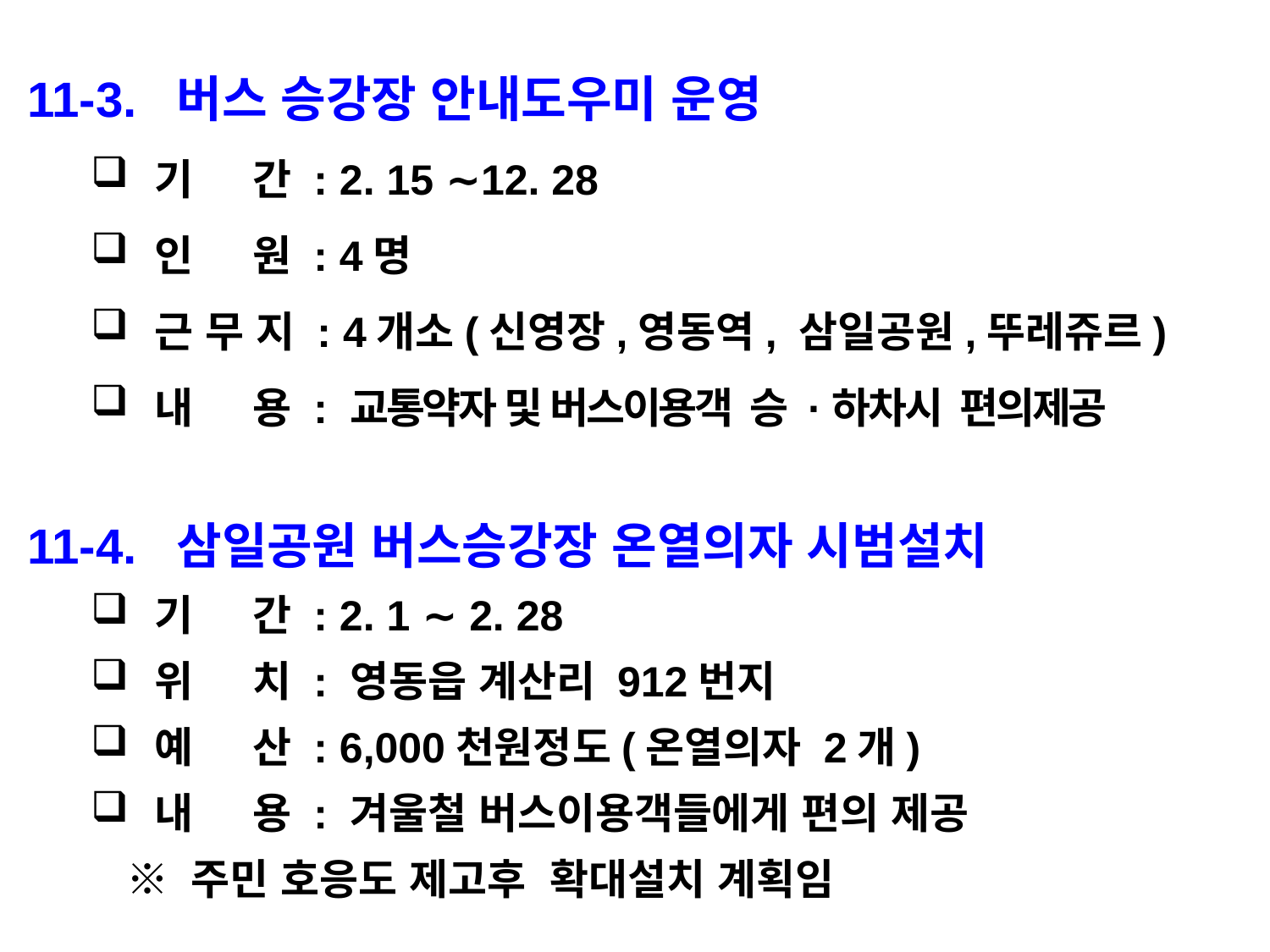

11-3.  버스 승강장 안내도우미 운영
기     간 : 2. 15 ∼12. 28
인     원 : 4명
근 무 지 : 4개소(신영장,영동역, 삼일공원,뚜레쥬르)
내     용 : 교통약자 및 버스이용객  승 ·하차시  편의제공

11-4.  삼일공원 버스승강장 온열의자 시범설치
기     간 : 2. 1 ∼ 2. 28
위     치 : 영동읍 계산리 912번지
예     산 : 6,000천원정도(온열의자 2개)
내     용 : 겨울철 버스이용객들에게 편의 제공
   ※ 주민 호응도 제고후  확대설치 계획임